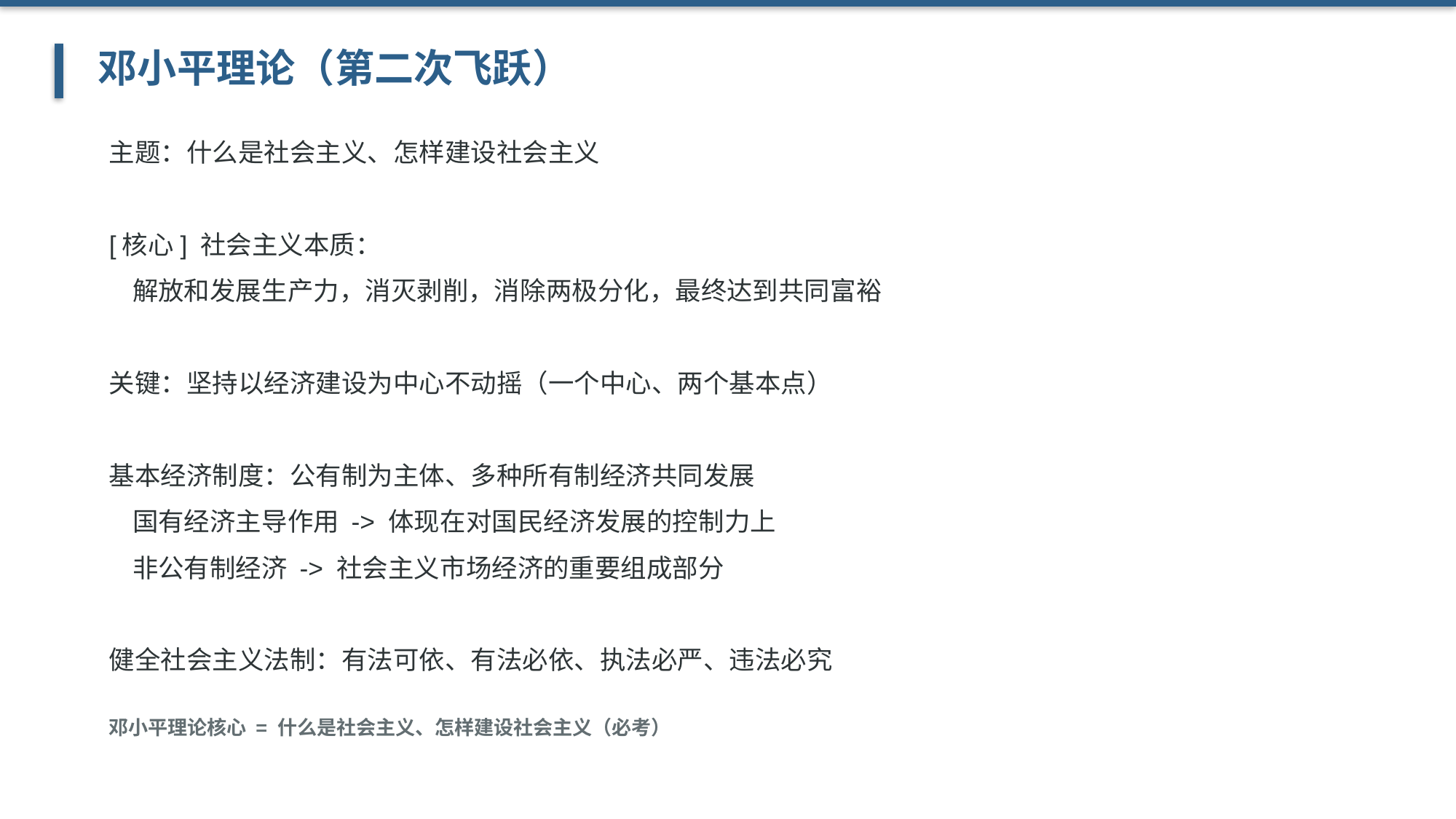

邓小平理论（第二次飞跃）

主题：什么是社会主义、怎样建设社会主义

[核心] 社会主义本质：
   解放和发展生产力，消灭剥削，消除两极分化，最终达到共同富裕

关键：坚持以经济建设为中心不动摇（一个中心、两个基本点）

基本经济制度：公有制为主体、多种所有制经济共同发展
   国有经济主导作用 -> 体现在对国民经济发展的控制力上
   非公有制经济 -> 社会主义市场经济的重要组成部分

健全社会主义法制：有法可依、有法必依、执法必严、违法必究
邓小平理论核心 = 什么是社会主义、怎样建设社会主义（必考）